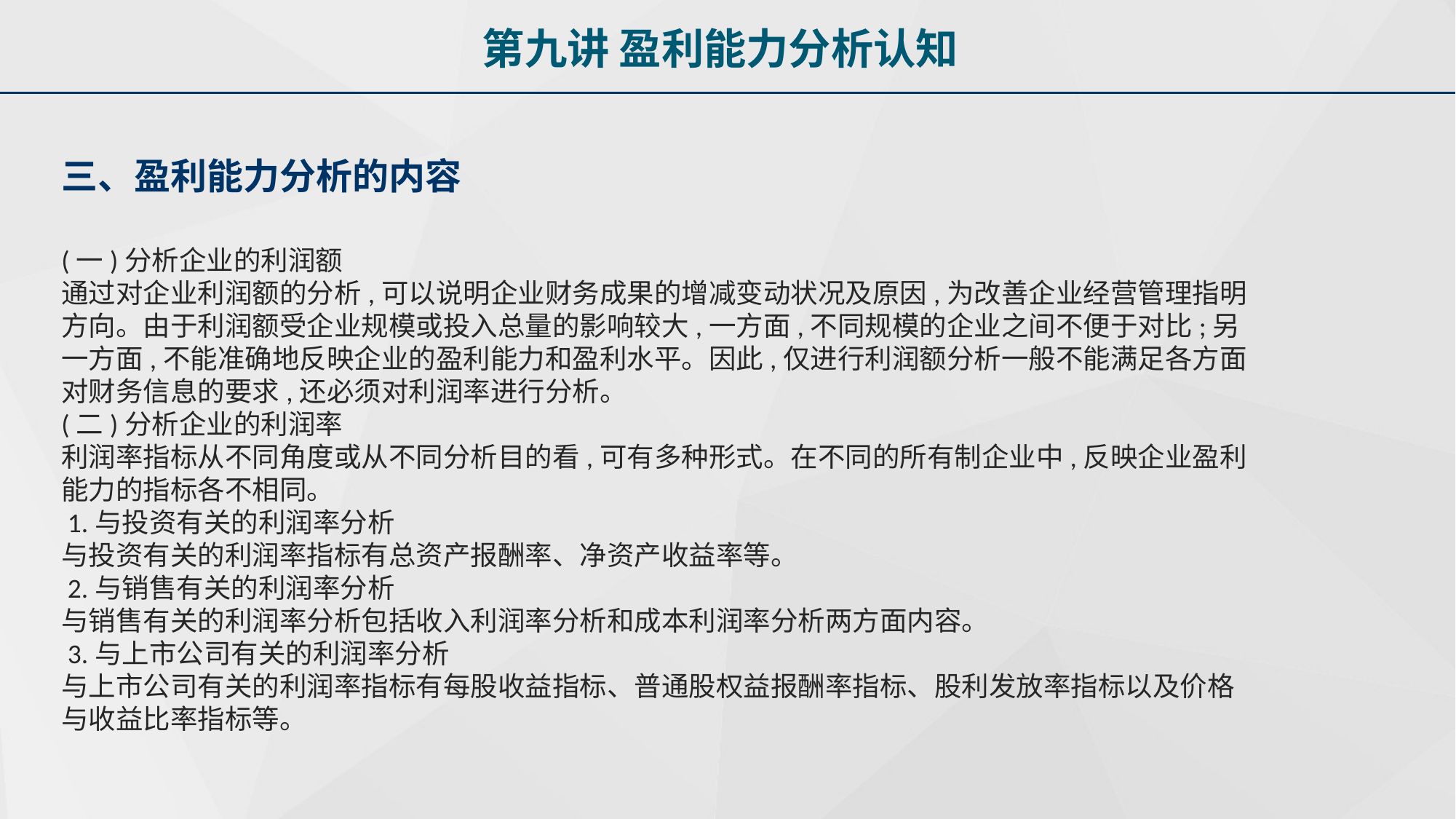

第九讲 盈利能力分析认知
三、盈利能力分析的内容

(一)分析企业的利润额
通过对企业利润额的分析,可以说明企业财务成果的增减变动状况及原因,为改善企业经营管理指明方向。由于利润额受企业规模或投入总量的影响较大,一方面,不同规模的企业之间不便于对比;另一方面,不能准确地反映企业的盈利能力和盈利水平。因此,仅进行利润额分析一般不能满足各方面对财务信息的要求,还必须对利润率进行分析。
(二)分析企业的利润率
利润率指标从不同角度或从不同分析目的看,可有多种形式。在不同的所有制企业中,反映企业盈利能力的指标各不相同。
 1.与投资有关的利润率分析
与投资有关的利润率指标有总资产报酬率、净资产收益率等。
 2.与销售有关的利润率分析
与销售有关的利润率分析包括收入利润率分析和成本利润率分析两方面内容。
 3.与上市公司有关的利润率分析
与上市公司有关的利润率指标有每股收益指标、普通股权益报酬率指标、股利发放率指标以及价格与收益比率指标等。